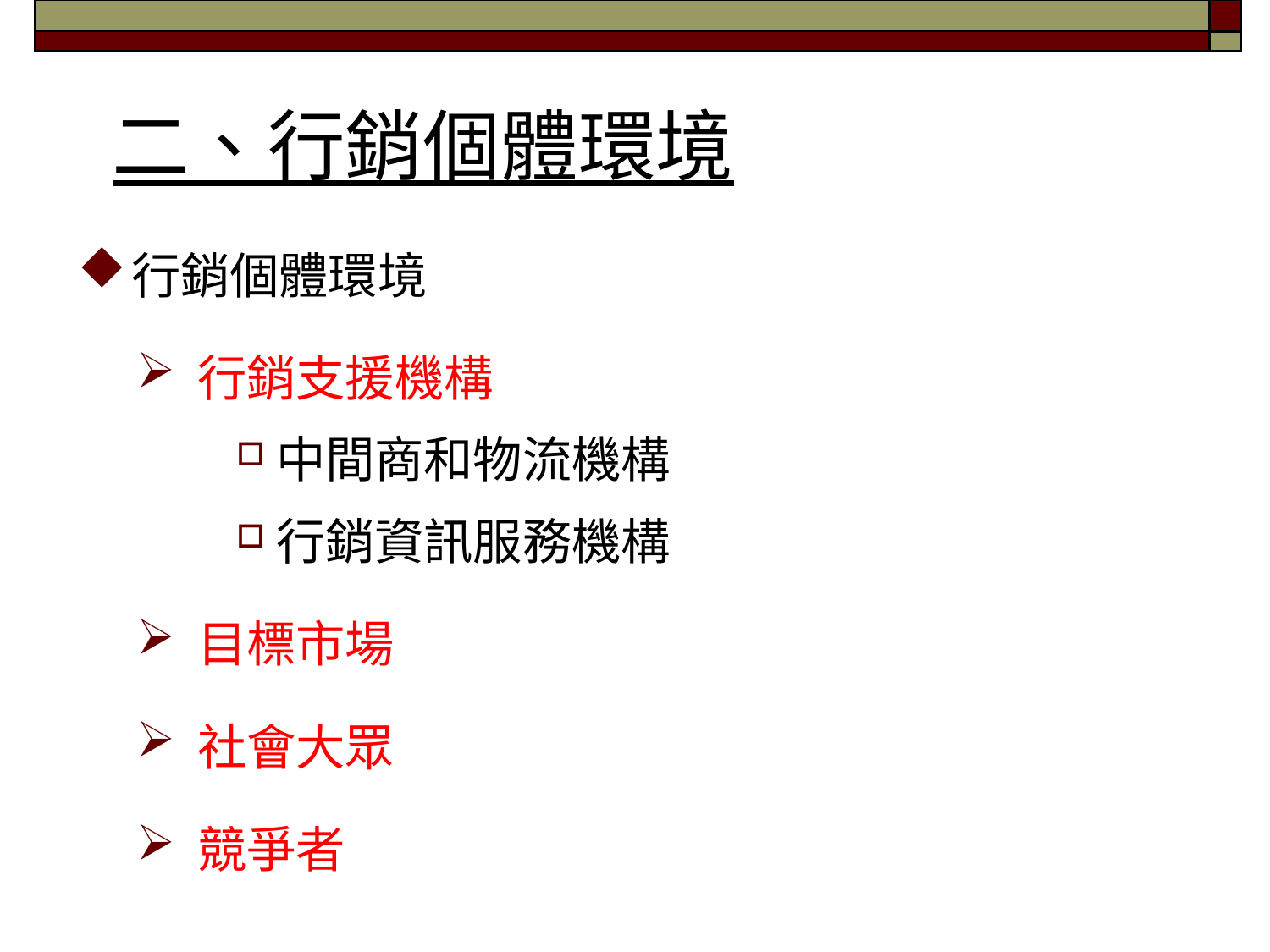

# 二、行銷個體環境
行銷個體環境
行銷支援機構
中間商和物流機構
行銷資訊服務機構
目標市場
社會大眾
競爭者
15/51